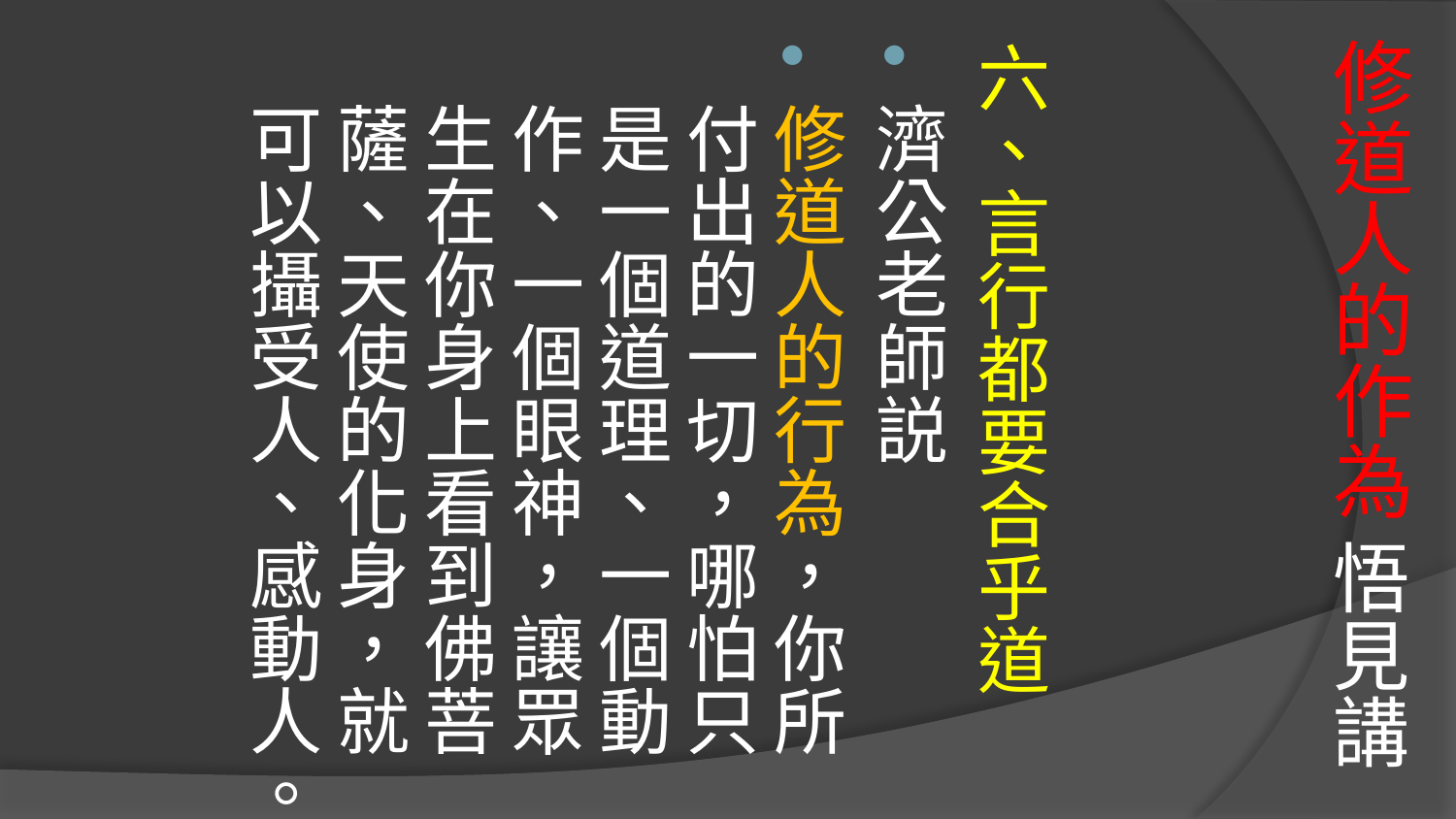

# 修道人的作為 悟見講
六、言行都要合乎道
濟公老師説
修道人的行為，你所付出的一切，哪怕只是一個道理、一個動作、一個眼神，讓眾生在你身上看到佛菩薩、天使的化身，就可以攝受人、感動人。